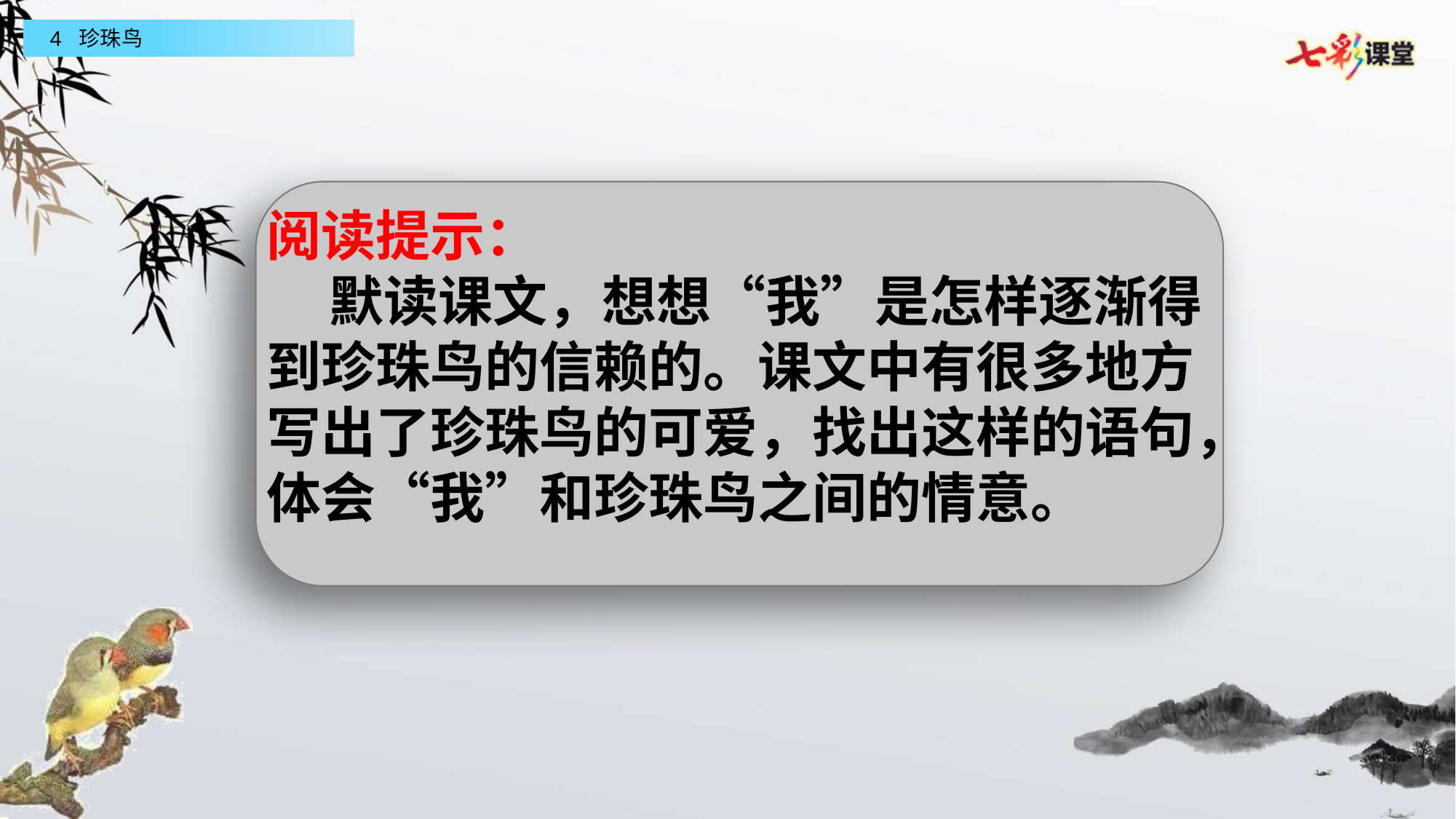

阅读提示：
    默读课文，想想“我”是怎样逐渐得到珍珠鸟的信赖的。课文中有很多地方写出了珍珠鸟的可爱，找出这样的语句，体会“我”和珍珠鸟之间的情意。